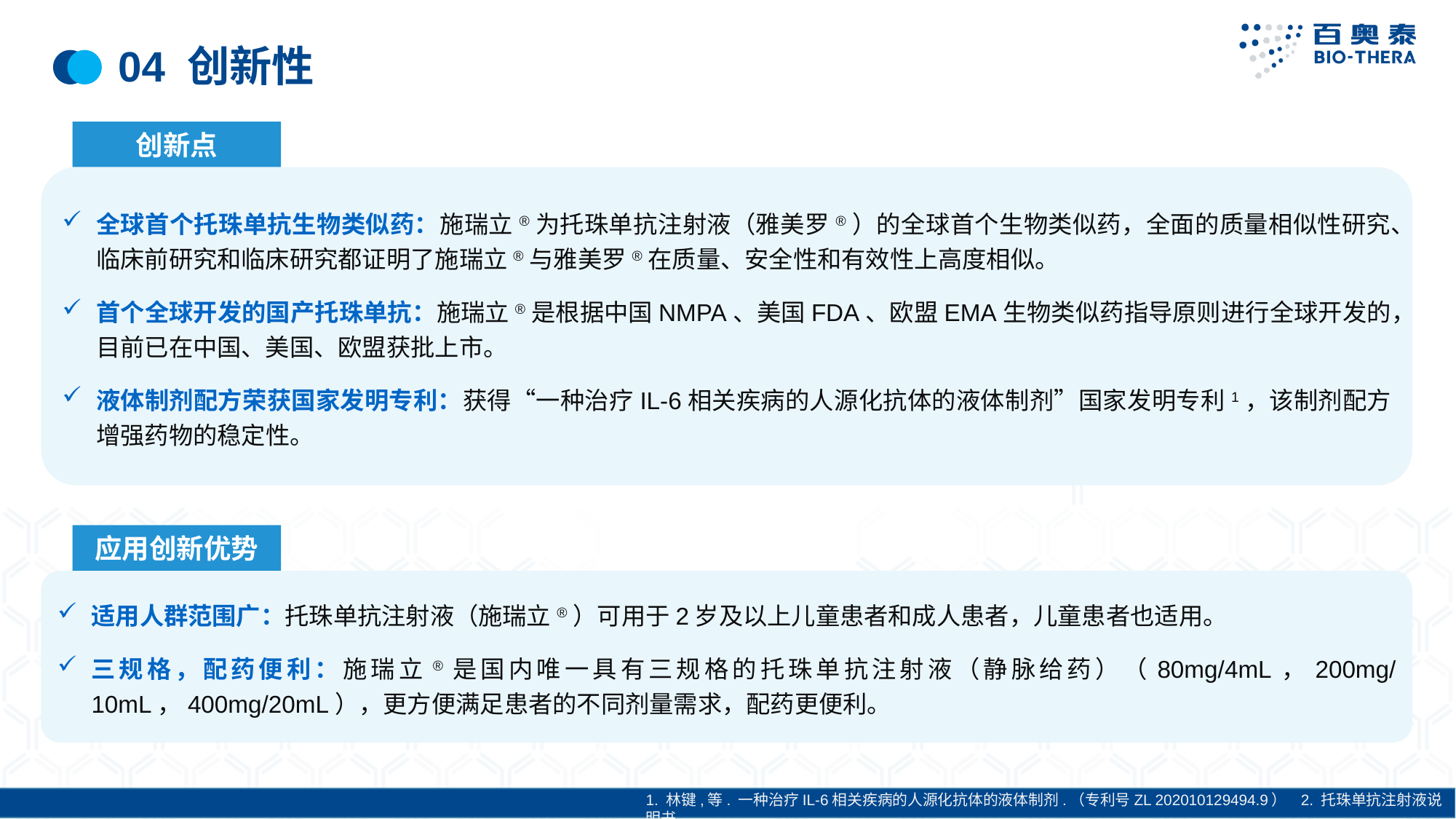

# 04 创新性
创新点
全球首个托珠单抗生物类似药：施瑞立®为托珠单抗注射液（雅美罗®）的全球首个生物类似药，全面的质量相似性研究、临床前研究和临床研究都证明了施瑞立®与雅美罗®在质量、安全性和有效性上高度相似。
首个全球开发的国产托珠单抗：施瑞立®是根据中国NMPA、美国FDA、欧盟EMA生物类似药指导原则进行全球开发的，目前已在中国、美国、欧盟获批上市。
液体制剂配方荣获国家发明专利：获得“一种治疗IL-6相关疾病的人源化抗体的液体制剂”国家发明专利1，该制剂配方增强药物的稳定性。
应用创新优势
适用人群范围广：托珠单抗注射液（施瑞立®）可用于2岁及以上儿童患者和成人患者，儿童患者也适用。
三规格，配药便利：施瑞立®是国内唯一具有三规格的托珠单抗注射液（静脉给药）（80mg/4mL，200mg/10mL，400mg/20mL），更方便满足患者的不同剂量需求，配药更便利。
1. 林键,等. 一种治疗IL-6相关疾病的人源化抗体的液体制剂.（专利号ZL 202010129494.9）   2. 托珠单抗注射液说明书.